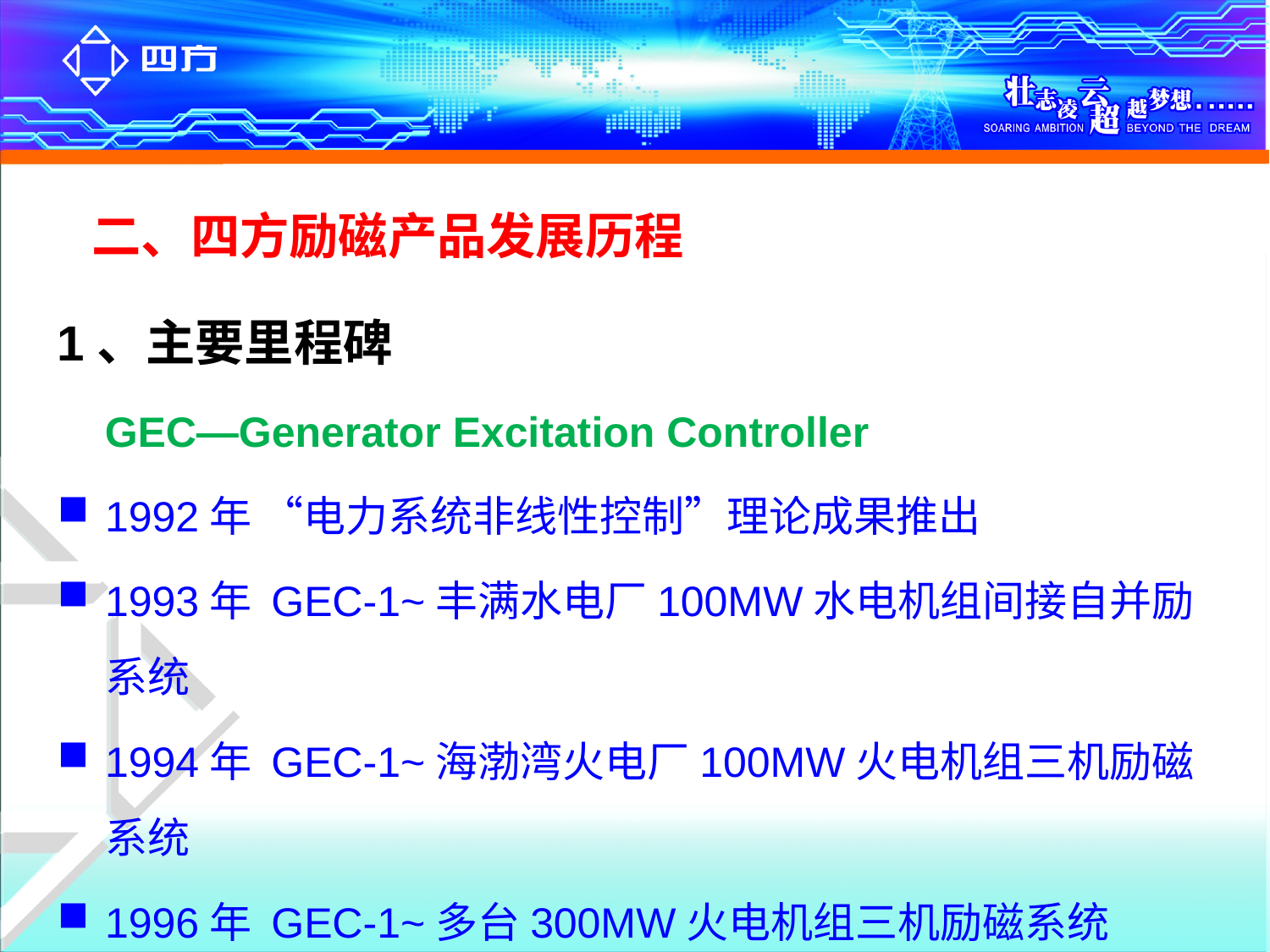

二、四方励磁产品发展历程
1、主要里程碑
    GEC—Generator Excitation Controller
1992年 “电力系统非线性控制”理论成果推出
1993年 GEC-1~丰满水电厂100MW水电机组间接自并励系统
1994年 GEC-1~海渤湾火电厂100MW火电机组三机励磁系统
1996年 GEC-1~多台300MW火电机组三机励磁系统
1999年 GEC-2~富拉尔基200MW火电机组自并励系统